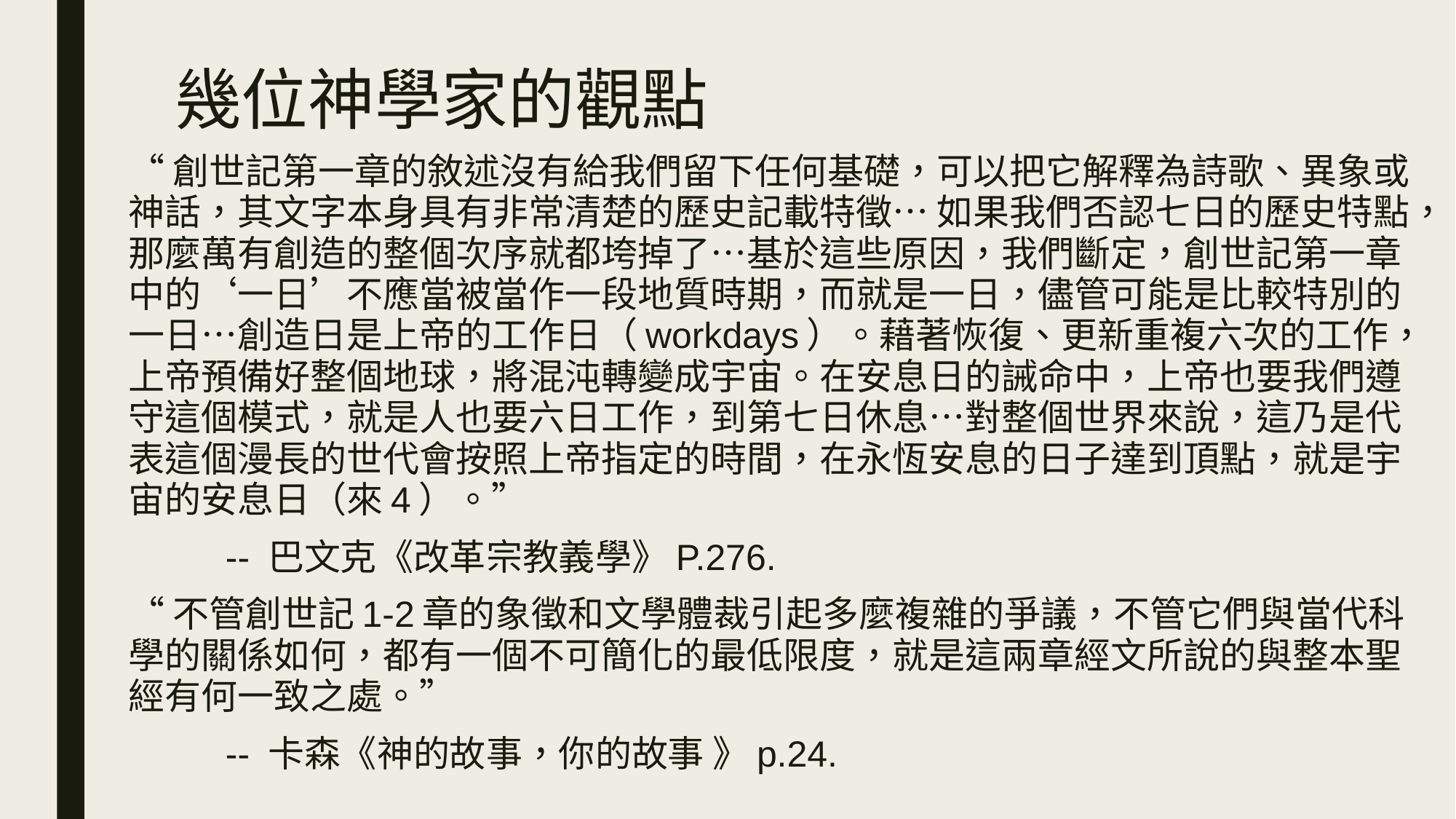

# 幾位神學家的觀點
“創世記第一章的敘述沒有給我們留下任何基礎，可以把它解釋為詩歌、異象或神話，其文字本身具有非常清楚的歷史記載特徵… 如果我們否認七日的歷史特點，那麼萬有創造的整個次序就都垮掉了…基於這些原因，我們斷定，創世記第一章中的‘一日’不應當被當作一段地質時期，而就是一日，儘管可能是比較特別的一日…創造日是上帝的工作日（workdays）。藉著恢復、更新重複六次的工作，上帝預備好整個地球，將混沌轉變成宇宙。在安息日的誡命中，上帝也要我們遵守這個模式，就是人也要六日工作，到第七日休息…對整個世界來說，這乃是代表這個漫長的世代會按照上帝指定的時間，在永恆安息的日子達到頂點，就是宇宙的安息日（來4）。”
 	-- 巴文克《改革宗教義學》P.276.
“不管創世記1-2章的象徵和文學體裁引起多麼複雜的爭議，不管它們與當代科學的關係如何，都有一個不可簡化的最低限度，就是這兩章經文所說的與整本聖經有何一致之處。”
	-- 卡森《神的故事，你的故事 》p.24.